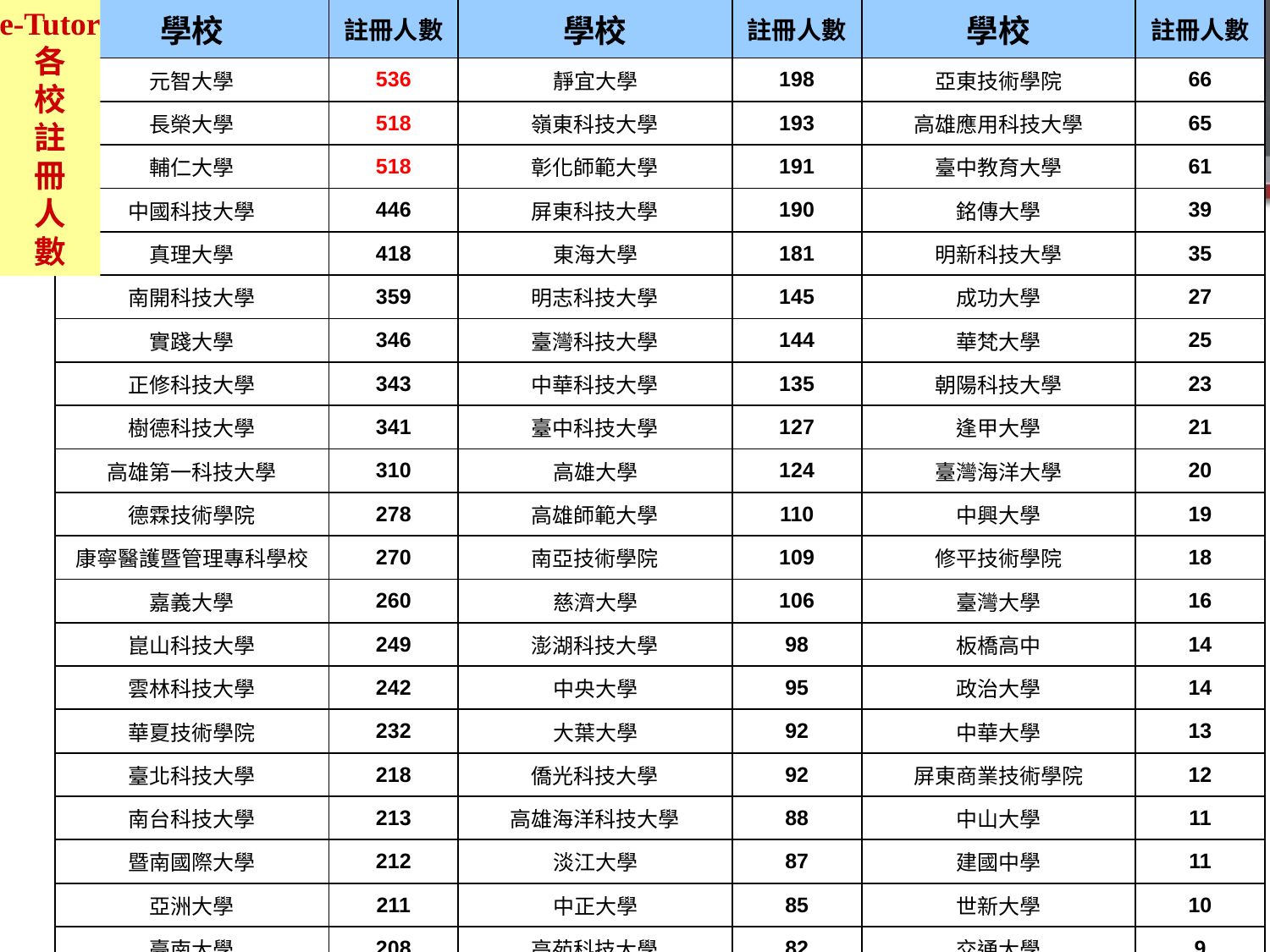

#
e-Tutor
各
校
註
冊
人
數
| 學校 | 註冊人數 | 學校 | 註冊人數 | 學校 | 註冊人數 |
| --- | --- | --- | --- | --- | --- |
| 元智大學 | 536 | 靜宜大學 | 198 | 亞東技術學院 | 66 |
| 長榮大學 | 518 | 嶺東科技大學 | 193 | 高雄應用科技大學 | 65 |
| 輔仁大學 | 518 | 彰化師範大學 | 191 | 臺中教育大學 | 61 |
| 中國科技大學 | 446 | 屏東科技大學 | 190 | 銘傳大學 | 39 |
| 真理大學 | 418 | 東海大學 | 181 | 明新科技大學 | 35 |
| 南開科技大學 | 359 | 明志科技大學 | 145 | 成功大學 | 27 |
| 實踐大學 | 346 | 臺灣科技大學 | 144 | 華梵大學 | 25 |
| 正修科技大學 | 343 | 中華科技大學 | 135 | 朝陽科技大學 | 23 |
| 樹德科技大學 | 341 | 臺中科技大學 | 127 | 逢甲大學 | 21 |
| 高雄第一科技大學 | 310 | 高雄大學 | 124 | 臺灣海洋大學 | 20 |
| 德霖技術學院 | 278 | 高雄師範大學 | 110 | 中興大學 | 19 |
| 康寧醫護暨管理專科學校 | 270 | 南亞技術學院 | 109 | 修平技術學院 | 18 |
| 嘉義大學 | 260 | 慈濟大學 | 106 | 臺灣大學 | 16 |
| 崑山科技大學 | 249 | 澎湖科技大學 | 98 | 板橋高中 | 14 |
| 雲林科技大學 | 242 | 中央大學 | 95 | 政治大學 | 14 |
| 華夏技術學院 | 232 | 大葉大學 | 92 | 中華大學 | 13 |
| 臺北科技大學 | 218 | 僑光科技大學 | 92 | 屏東商業技術學院 | 12 |
| 南台科技大學 | 213 | 高雄海洋科技大學 | 88 | 中山大學 | 11 |
| 暨南國際大學 | 212 | 淡江大學 | 87 | 建國中學 | 11 |
| 亞洲大學 | 211 | 中正大學 | 85 | 世新大學 | 10 |
| 臺南大學 | 208 | 高苑科技大學 | 82 | 交通大學 | 9 |
| 聖約翰科技大學 | 202 | 臺北教育大學 | 82 | 佛光大學 | 9 |
| 臺東大學 | 201 | 勤益科技大學 | 75 | 德明財經科技大學 | 9 |
| 東華大學 | 198 | 虎尾科技大學 | 72 | 清華大學 | 8 |